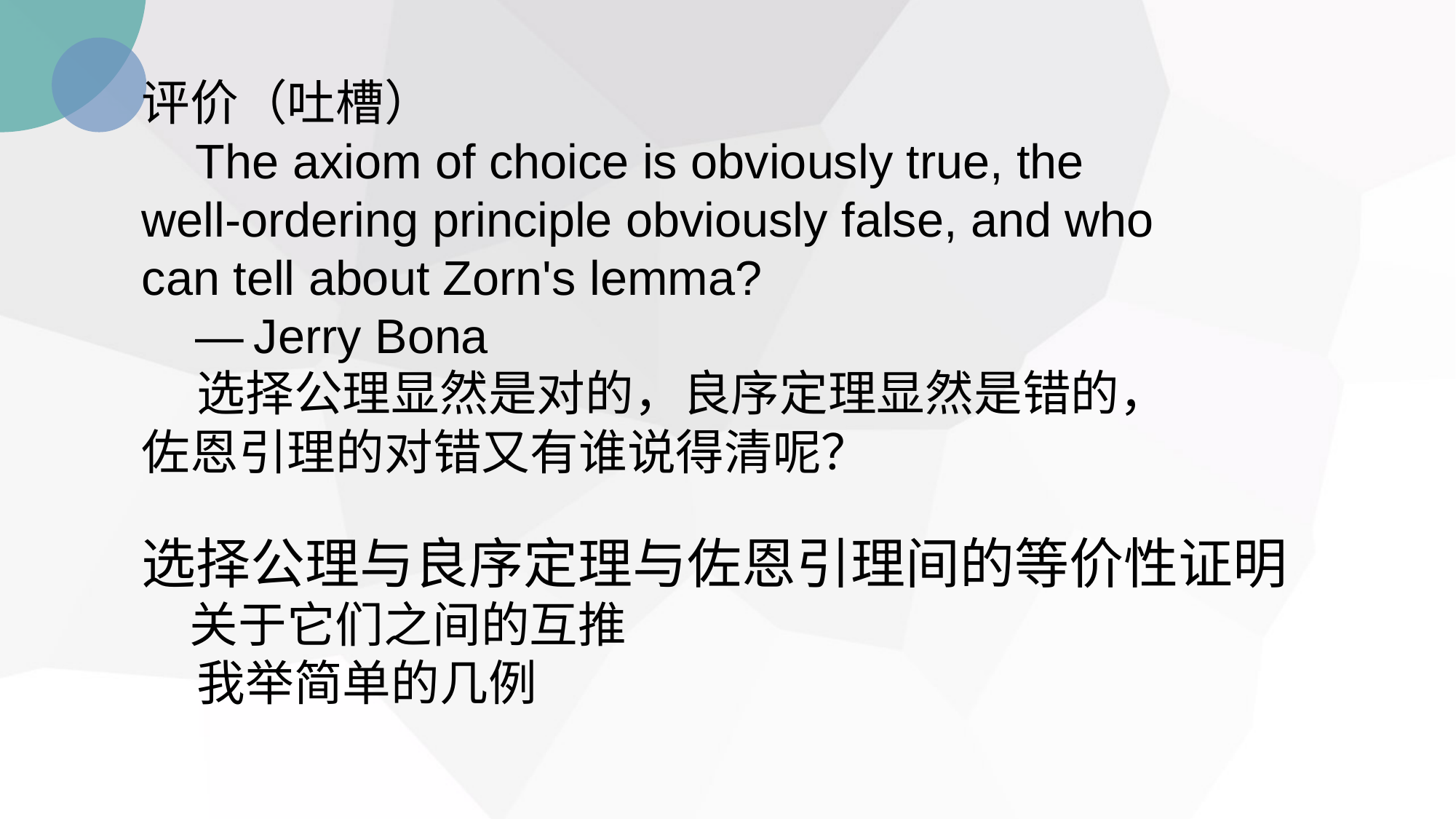

评价（吐槽）
    The axiom of choice is obviously true, the well-ordering principle obviously false, and who can tell about Zorn's lemma?
    — Jerry Bona
    选择公理显然是对的，良序定理显然是错的，佐恩引理的对错又有谁说得清呢？
选择公理与良序定理与佐恩引理间的等价性证明
    关于它们之间的互推
    我举简单的几例